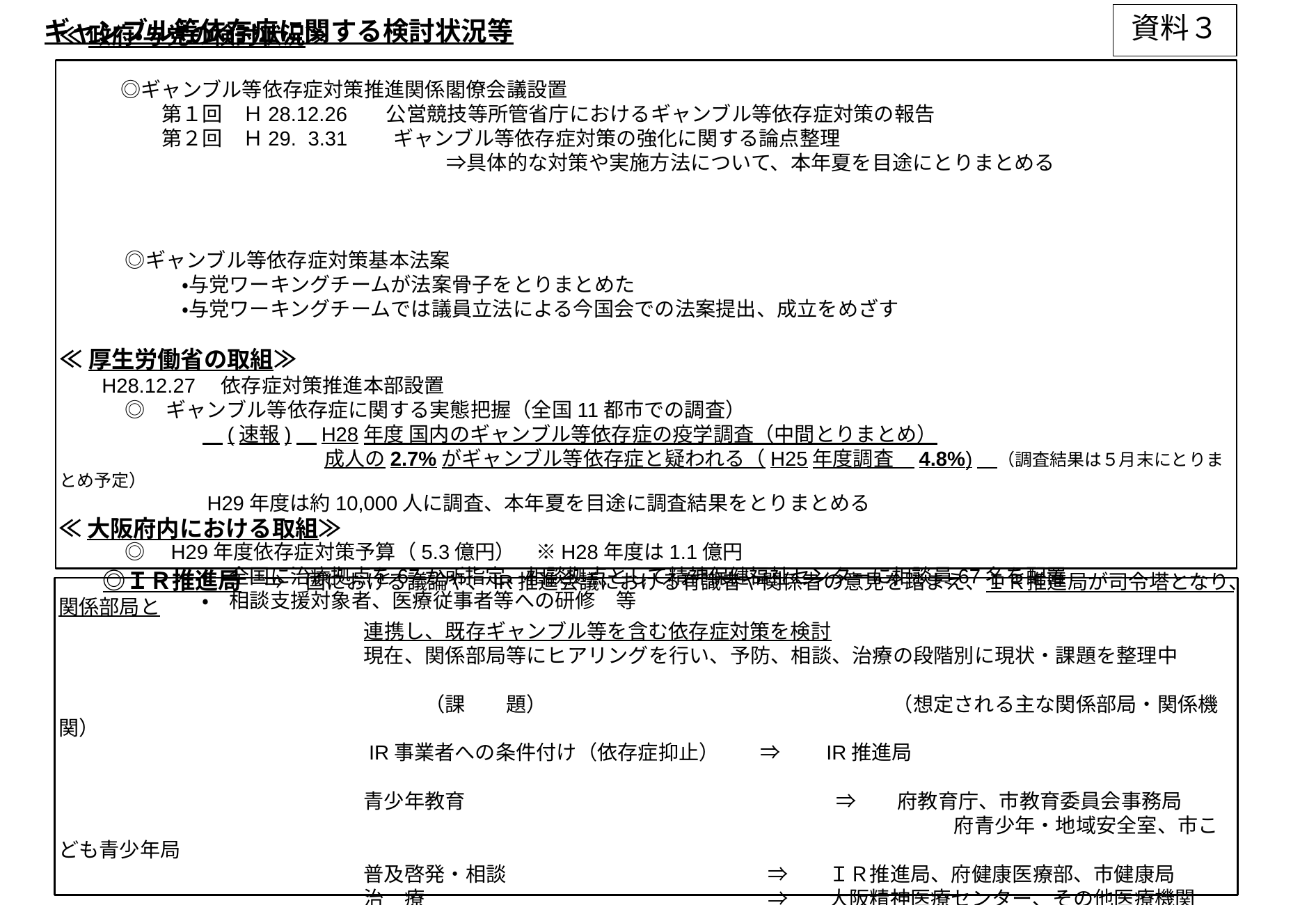

ギャンブル等依存症に関する検討状況等
資料３

≪政府・与党の検討状況≫
　　　 ◎ギャンブル等依存症対策推進関係閣僚会議設置
　　　　　第１回　Ｈ28.12.26　   公営競技等所管省庁におけるギャンブル等依存症対策の報告
　　　　　第２回　Ｈ29.  3.31　　ギャンブル等依存症対策の強化に関する論点整理
　　　　　　　　　　　　　　　　　　　⇒具体的な対策や実施方法について、本年夏を目途にとりまとめる

　　　 ◎ギャンブル等依存症対策基本法案
　　　　　　・与党ワーキングチームが法案骨子をとりまとめた
　　　　　　・与党ワーキングチームでは議員立法による今国会での法案提出、成立をめざす

≪厚生労働省の取組≫
　　H28.12.27　依存症対策推進本部設置
　　　 ◎　ギャンブル等依存症に関する実態把握（全国11都市での調査）
　　　　　　　　(速報)　H28年度 国内のギャンブル等依存症の疫学調査（中間とりまとめ）
　　　　　　　　　　　　　成人の2.7%がギャンブル等依存症と疑われる（H25年度調査　4.8%)　（調査結果は５月末にとりまとめ予定）
　　　　　　　H29年度は約10,000人に調査、本年夏を目途に調査結果をとりまとめる

　　　 ◎　H29年度依存症対策予算（5.3億円）　※H28年度は1.1億円
　　　　　　　・　全国に治療拠点を67か所指定、相談拠点として精神保健福祉センターに相談員67名を配置
　　　　　　　・　相談支援対象者、医療従事者等への研修　等

≪大阪府内における取組≫

  　 ◎ＩＲ推進局　⇒　国における議論や、IR推進会議における有識者や関係者の意見を踏まえ、ＩＲ推進局が司令塔となり、関係部局と
　　　　　　　　　　　　　　　連携し、既存ギャンブル等を含む依存症対策を検討
　　　　　　　　　　　　　　　現在、関係部局等にヒアリングを行い、予防、相談、治療の段階別に現状・課題を整理中

　　　　　　　　　　　　　　　　         （課　　題）　　　　　　　　　　　　　　　　　（想定される主な関係部局・関係機関）
　　　　　　　　　　　　　　　IR事業者への条件付け（依存症抑止）　　⇒　　IR推進局
　　　　　　　　　　　　　　　青少年教育　　　　　　　　　 　　　　　　　　　⇒　　府教育庁、市教育委員会事務局
　　　　　　　　　　　　　　　　　　　　　　　　　　　　　　　　　　　　　　　　　　　　府青少年・地域安全室、市こども青少年局
　　　　　　　　　　　　　　　普及啓発・相談	　　　　　　　　　 ⇒　　ＩＲ推進局、府健康医療部、市健康局
　　　　　　　　　　　　　　　治　療		　　　　　　　　　 ⇒　　大阪精神医療センター、その他医療機関　　　など